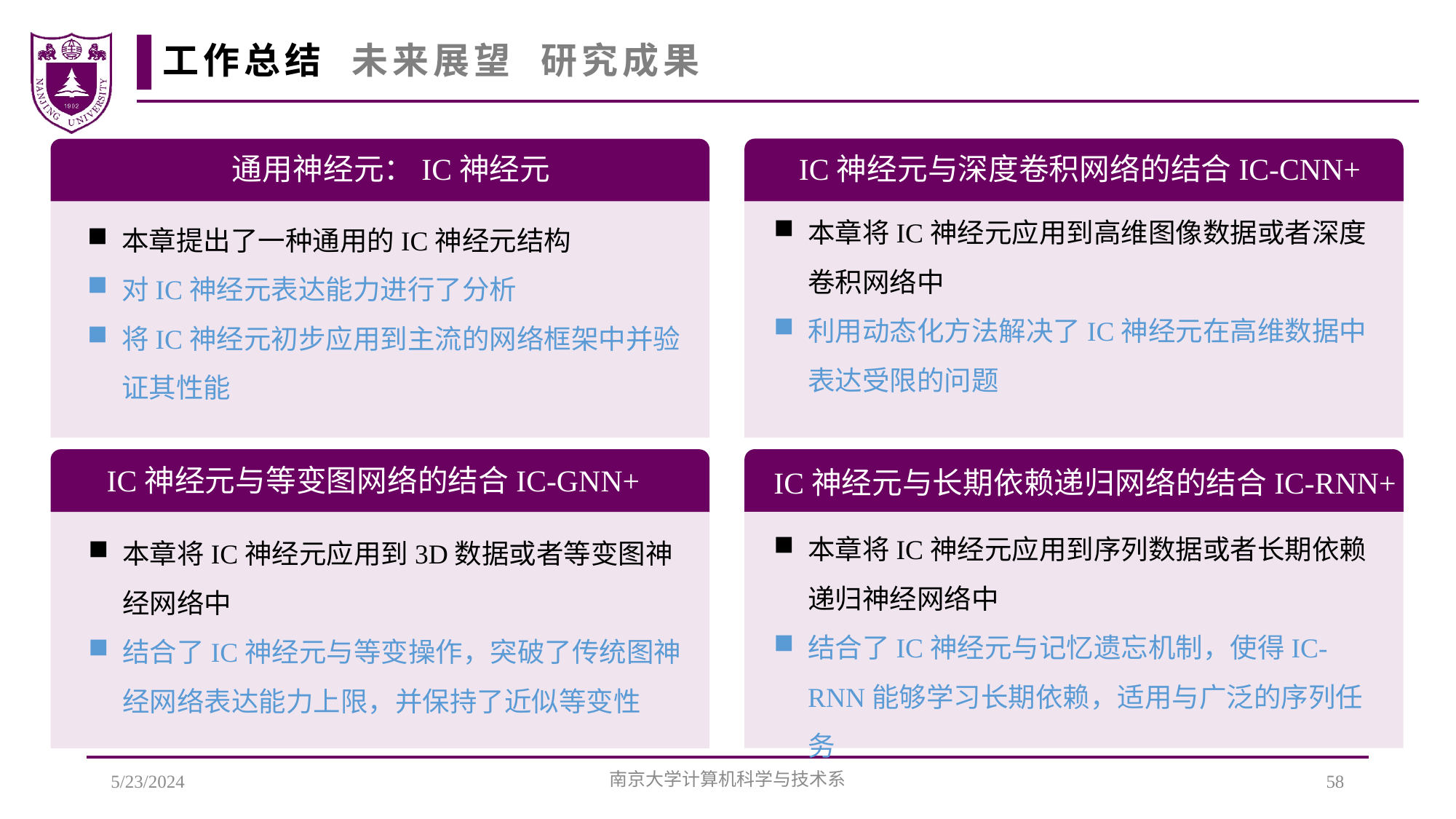

工作总结  未来展望  研究成果

通用神经元：IC神经元
IC神经元与深度卷积网络的结合IC-CNN+
本章将IC神经元应用到高维图像数据或者深度卷积网络中
利用动态化方法解决了IC神经元在高维数据中表达受限的问题

本章提出了一种通用的IC神经元结构
对IC神经元表达能力进行了分析
将IC神经元初步应用到主流的网络框架中并验证其性能

IC神经元与等变图网络的结合IC-GNN+
IC神经元与长期依赖递归网络的结合IC-RNN+
本章将IC神经元应用到序列数据或者长期依赖递归神经网络中
结合了IC神经元与记忆遗忘机制，使得IC-RNN能够学习长期依赖，适用与广泛的序列任务

本章将IC神经元应用到3D数据或者等变图神经网络中
结合了IC神经元与等变操作，突破了传统图神经网络表达能力上限，并保持了近似等变性

5/23/2024
南京大学计算机科学与技术系
58